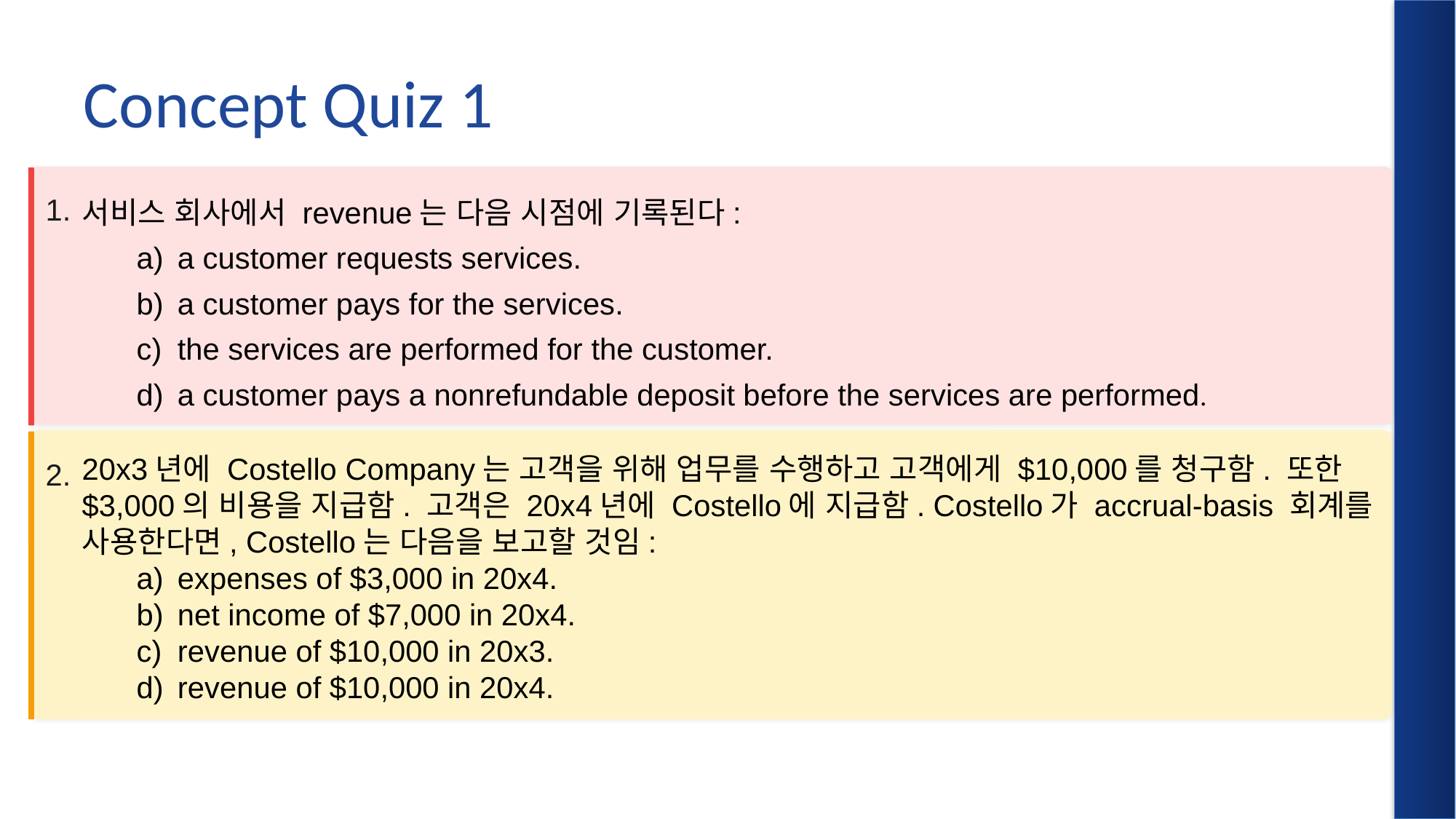

# Concept Quiz 1

서비스 회사에서 revenue는 다음 시점에 기록된다:
a customer requests services.
a customer pays for the services.
the services are performed for the customer.
a customer pays a nonrefundable deposit before the services are performed.
1.

2.
20x3년에 Costello Company는 고객을 위해 업무를 수행하고 고객에게 $10,000를 청구함. 또한 $3,000의 비용을 지급함. 고객은 20x4년에 Costello에 지급함. Costello가 accrual-basis 회계를 사용한다면, Costello는 다음을 보고할 것임:
expenses of $3,000 in 20x4.
net income of $7,000 in 20x4.
revenue of $10,000 in 20x3.
revenue of $10,000 in 20x4.